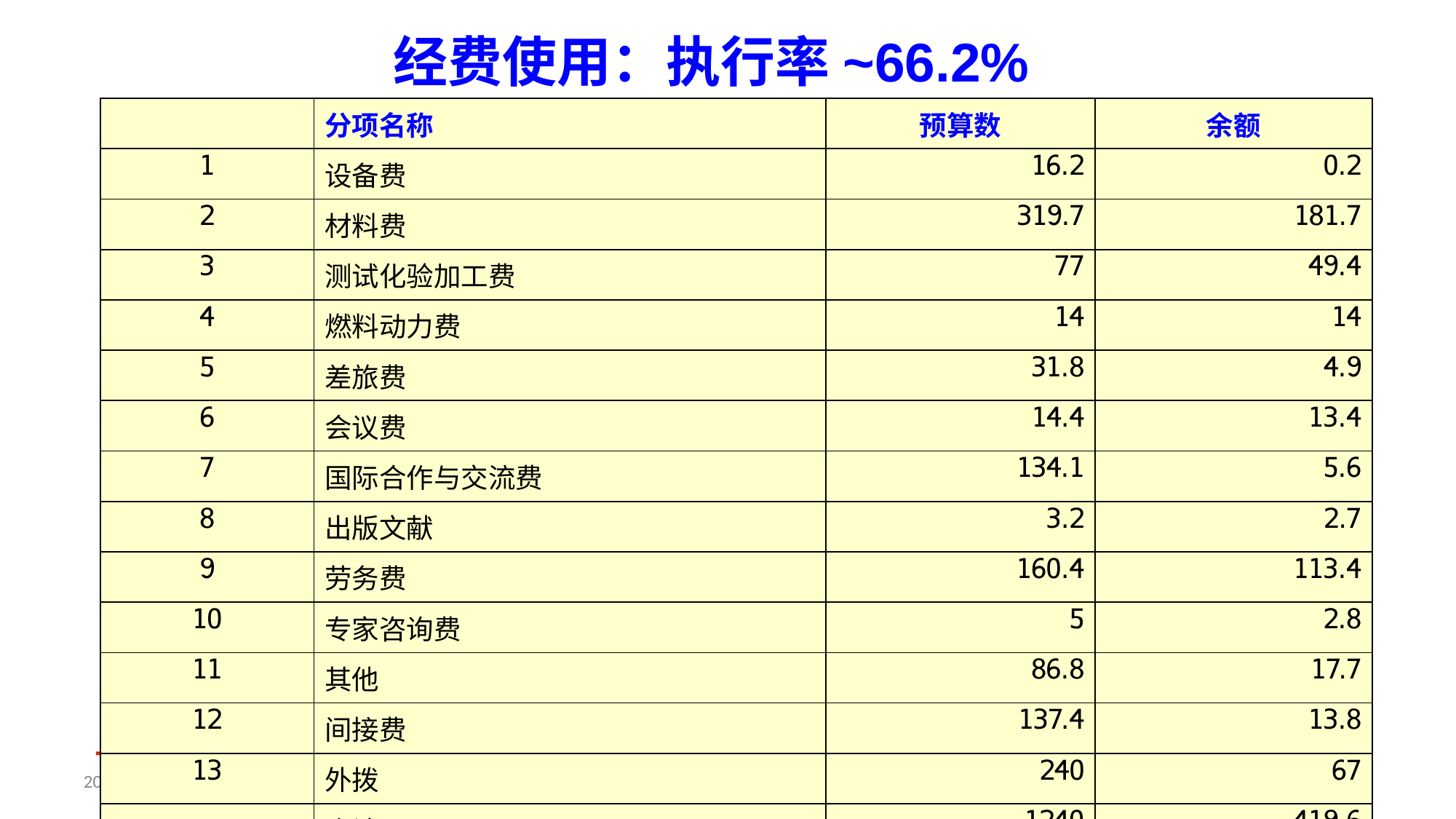

# 经费使用：执行率~66.2%
|  | 分项名称 | 预算数 | 余额 |
| --- | --- | --- | --- |
| 1 | 设备费 | 16.2 | 0.2 |
| 2 | 材料费 | 319.7 | 181.7 |
| 3 | 测试化验加工费 | 77 | 49.4 |
| 4 | 燃料动力费 | 14 | 14 |
| 5 | 差旅费 | 31.8 | 4.9 |
| 6 | 会议费 | 14.4 | 13.4 |
| 7 | 国际合作与交流费 | 134.1 | 5.6 |
| 8 | 出版文献 | 3.2 | 2.7 |
| 9 | 劳务费 | 160.4 | 113.4 |
| 10 | 专家咨询费 | 5 | 2.8 |
| 11 | 其他 | 86.8 | 17.7 |
| 12 | 间接费 | 137.4 | 13.8 |
| 13 | 外拨 | 240 | 67 |
|  | 合计 | 1240 | 419.6 |
2019年7月1日
LHC实验探测器升级研讨会，青岛，课题2
30